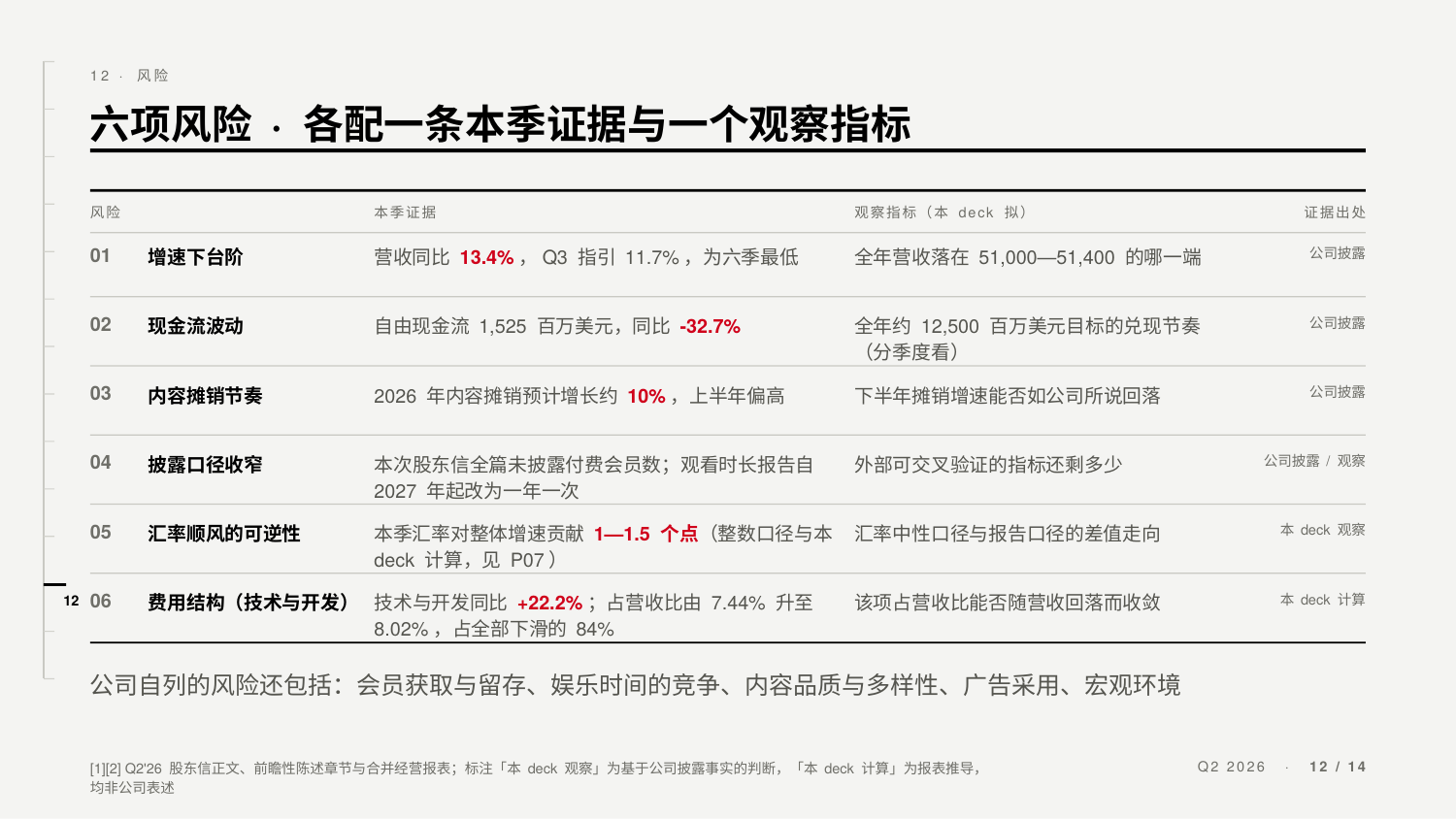

12 · 风险
六项风险 · 各配一条本季证据与一个观察指标

风险
本季证据
观察指标（本 deck 拟）
证据出处

01
增速下台阶
营收同比 13.4%，Q3 指引 11.7%，为六季最低
全年营收落在 51,000—51,400 的哪一端
公司披露

02
现金流波动
自由现金流 1,525 百万美元，同比 -32.7%
全年约 12,500 百万美元目标的兑现节奏（分季度看）
公司披露

03
内容摊销节奏
2026 年内容摊销预计增长约 10%，上半年偏高
下半年摊销增速能否如公司所说回落
公司披露

04
披露口径收窄
本次股东信全篇未披露付费会员数；观看时长报告自 2027 年起改为一年一次
外部可交叉验证的指标还剩多少
公司披露 / 观察

05
汇率顺风的可逆性
本季汇率对整体增速贡献 1—1.5 个点（整数口径与本 deck 计算，见 P07）
汇率中性口径与报告口径的差值走向
本 deck 观察

06
费用结构（技术与开发）
技术与开发同比 +22.2%；占营收比由 7.44% 升至 8.02%，占全部下滑的 84%
该项占营收比能否随营收回落而收敛
本 deck 计算
12

公司自列的风险还包括：会员获取与留存、娱乐时间的竞争、内容品质与多样性、广告采用、宏观环境

[1][2] Q2'26 股东信正文、前瞻性陈述章节与合并经营报表；标注「本 deck 观察」为基于公司披露事实的判断，「本 deck 计算」为报表推导，均非公司表述
Q2 2026   ·   12 / 14